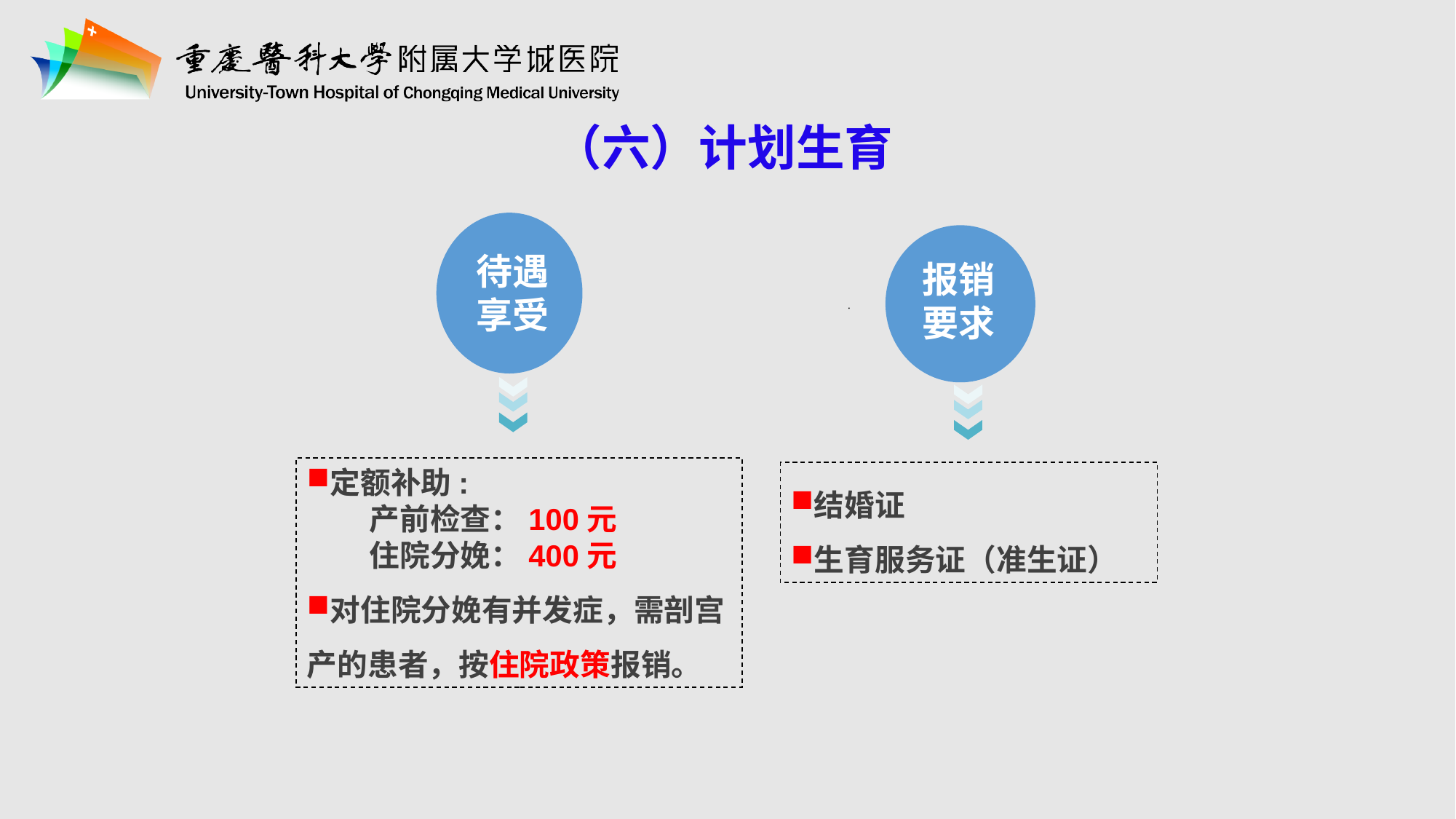

（六）计划生育

待遇
享受

定额补助:
        产前检查：100元
        住院分娩：400元
对住院分娩有并发症，需剖宫产的患者，按住院政策报销。

报销
要求

结婚证
生育服务证（准生证）